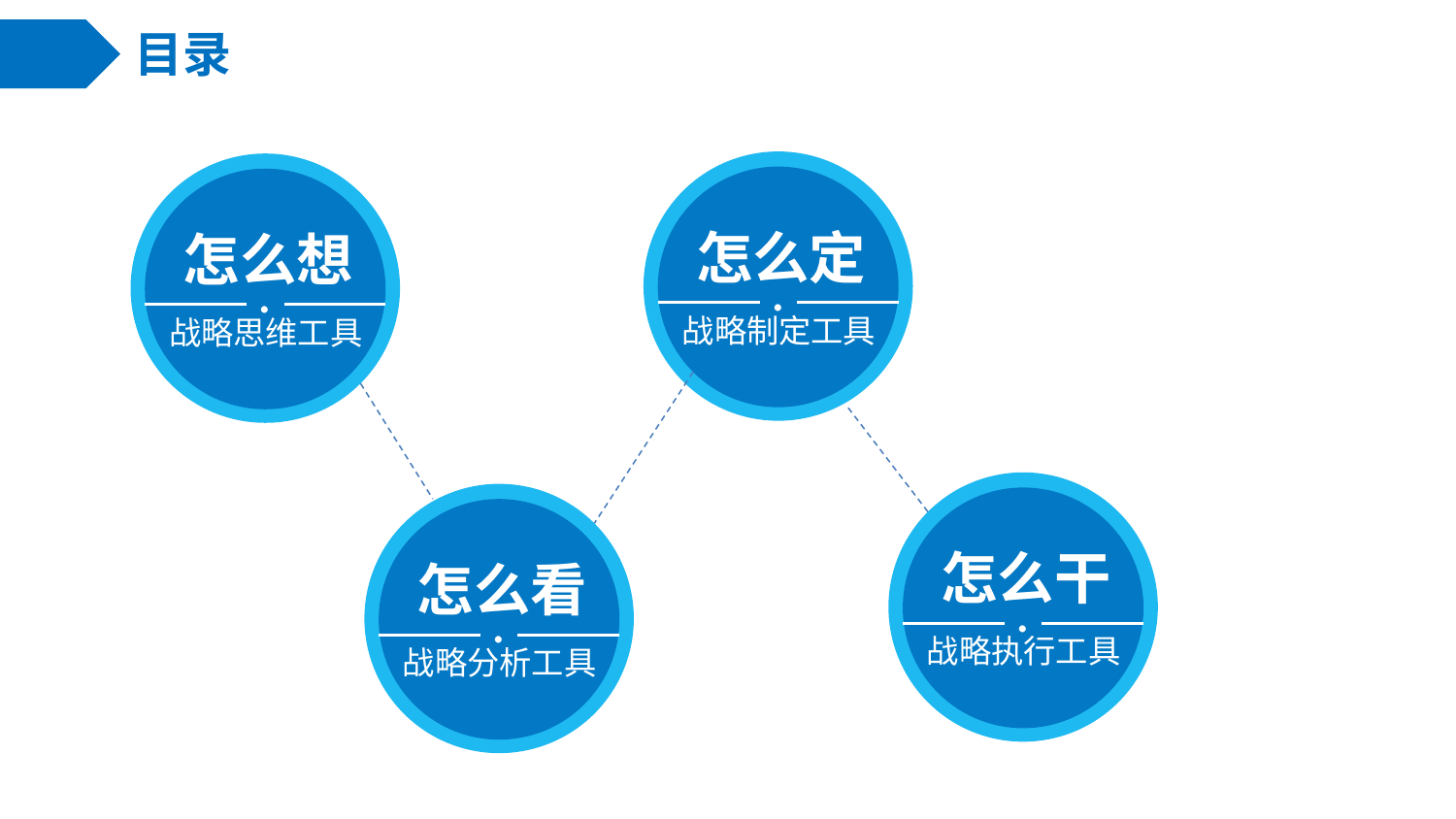

# 目录

怎么定
.
战略制定工具

怎么想
.
战略思维工具

怎么干
.
战略执行工具

怎么看
.
战略分析工具